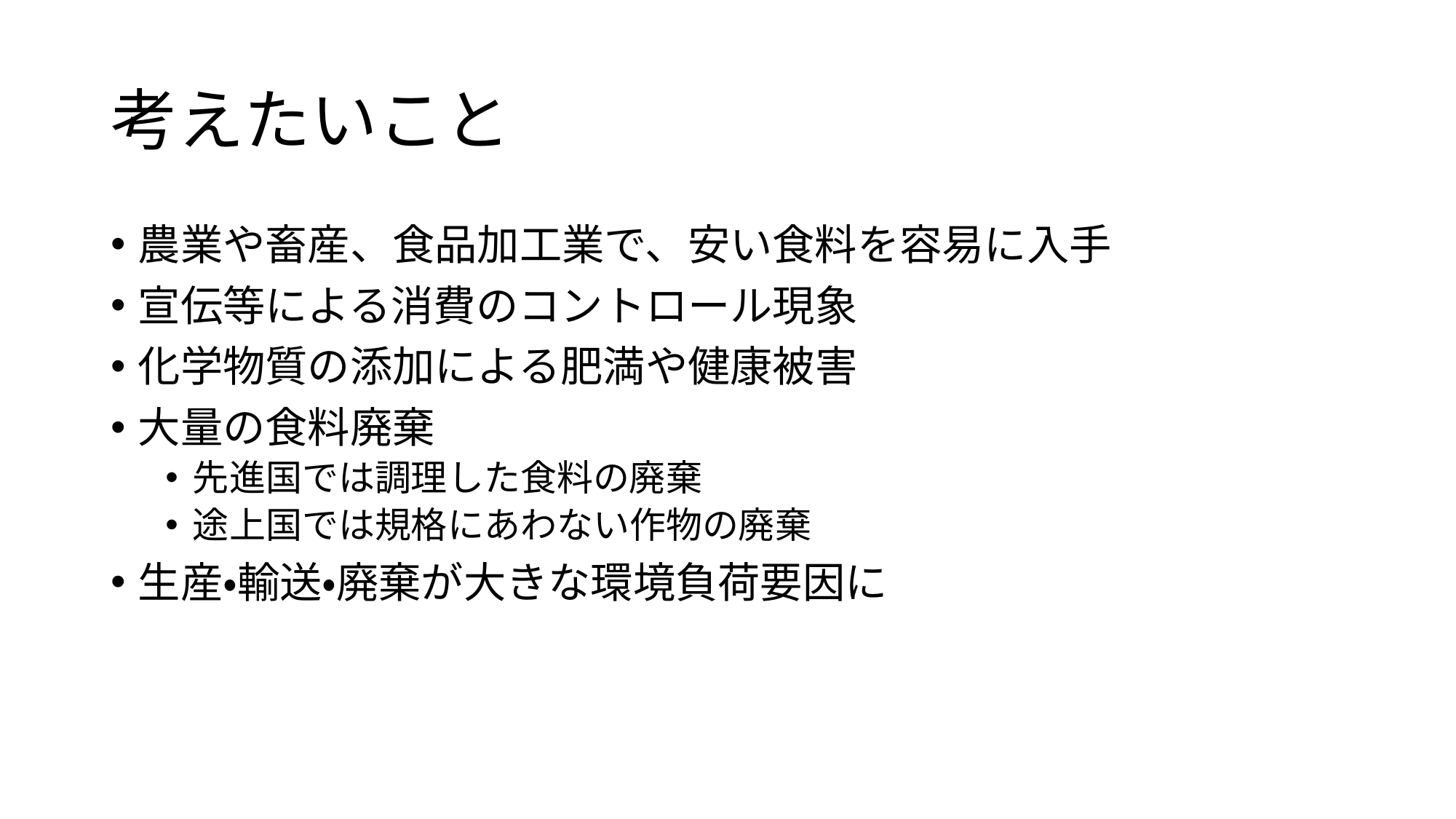

# 考えたいこと
農業や畜産、食品加工業で、安い食料を容易に入手
宣伝等による消費のコントロール現象
化学物質の添加による肥満や健康被害
大量の食料廃棄
先進国では調理した食料の廃棄
途上国では規格にあわない作物の廃棄
生産・輸送・廃棄が大きな環境負荷要因に